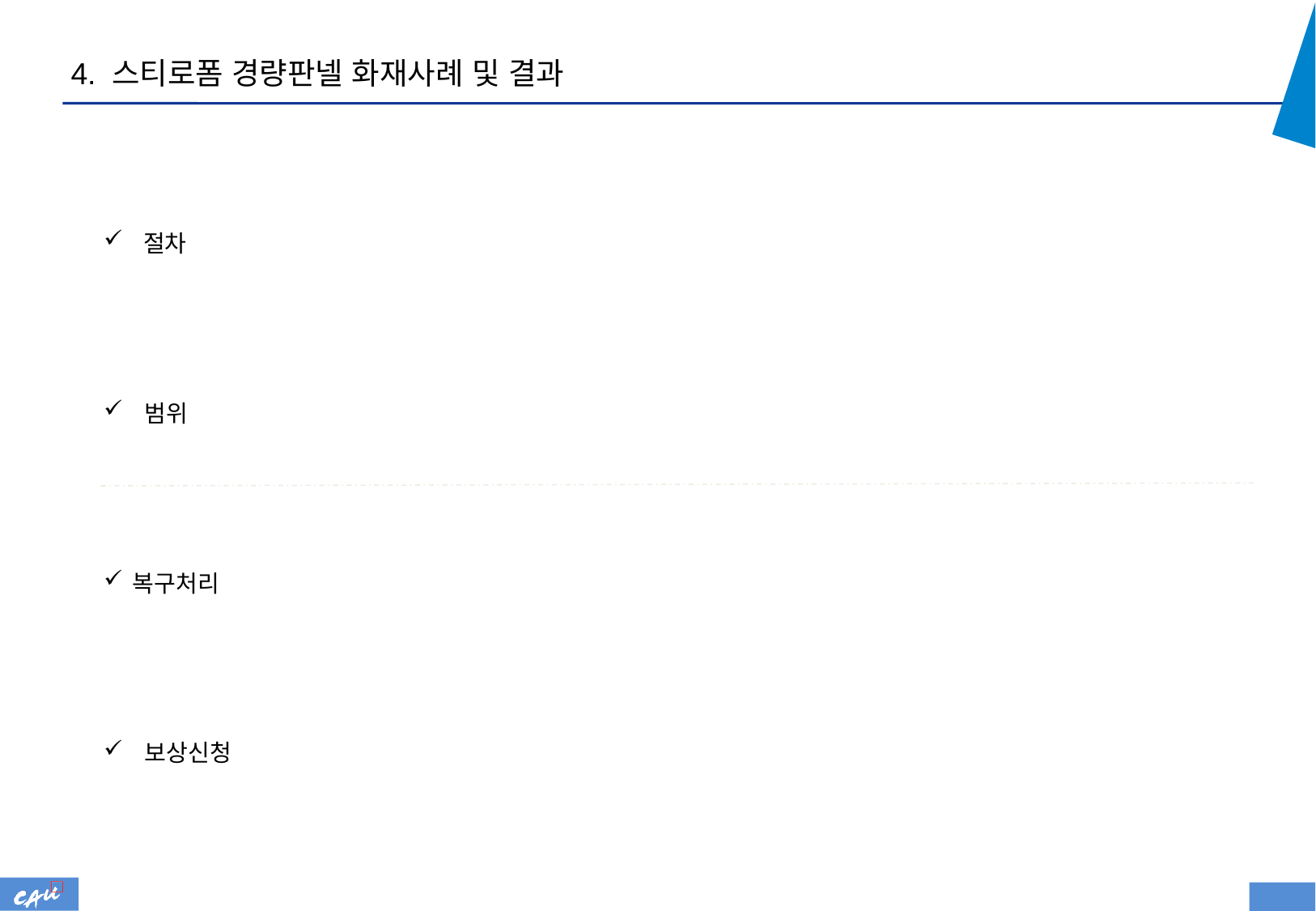

4. 스티로폼 경량판넬 화재사례 및 결과

 절차

 범위

복구처리

 보상신청
7